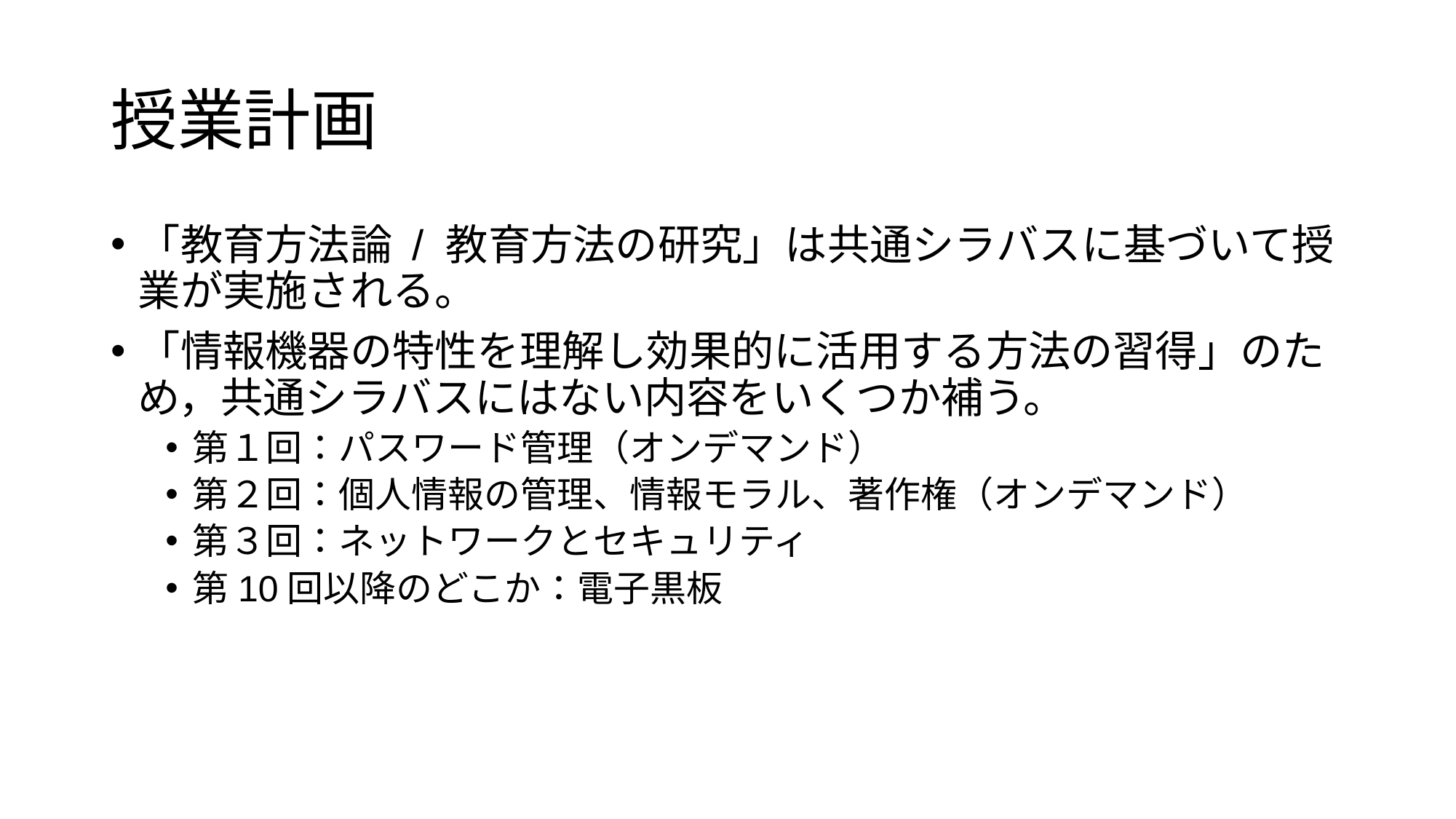

# 授業計画
「教育方法論 / 教育方法の研究」は共通シラバスに基づいて授業が実施される。
「情報機器の特性を理解し効果的に活用する方法の習得」のため，共通シラバスにはない内容をいくつか補う。
第１回：パスワード管理（オンデマンド）
第２回：個人情報の管理、情報モラル、著作権（オンデマンド）
第３回：ネットワークとセキュリティ
第10回以降のどこか：電子黒板